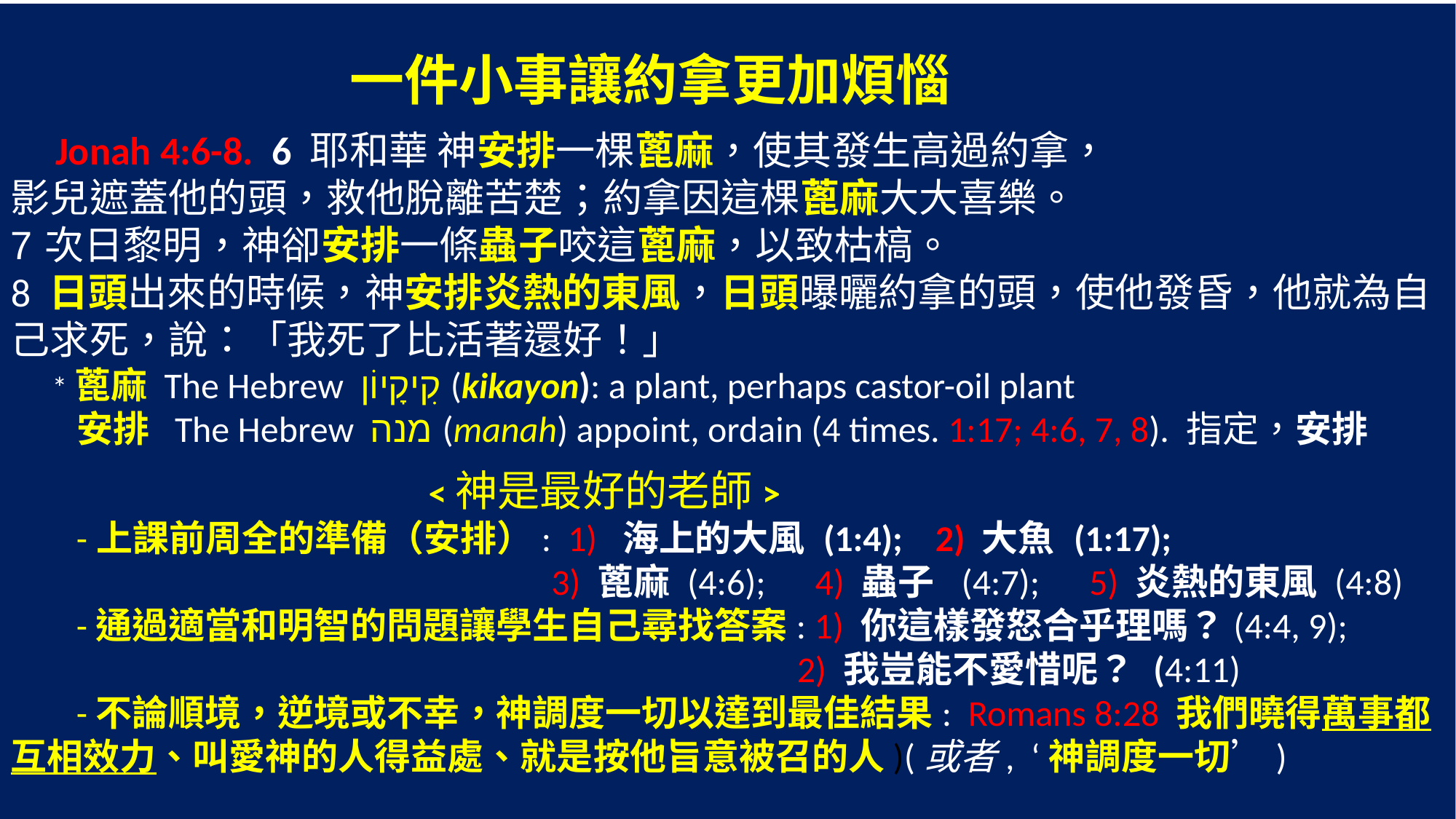

一件小事讓約拿更加煩惱

     Jonah 4:6-8.  6 耶和華 神安排一棵蓖麻，使其發生高過約拿，
影兒遮蓋他的頭，救他脫離苦楚；約拿因這棵蓖麻大大喜樂。
次日黎明，神卻安排一條蟲子咬這蓖麻，以致枯槁。
8 日頭出來的時候，神安排炎熱的東風，日頭曝曬約拿的頭，使他發昏，他就為自己求死，說：「我死了比活著還好！」
      *蓖麻 The Hebrew  קִיקָיוֹן (kikayon): a plant, perhaps castor-oil plant
       安排  The Hebrew  מנה (manah) appoint, ordain (4 times. 1:17; 4:6, 7, 8). 指定，安排

                                                   <神是最好的老師>
        -上課前周全的準備（安排）:  1)  海上的大風 (1:4);    2) 大魚 (1:17);
                                                                  3) 蓖麻 (4:6);      4) 蟲子  (4:7);      5) 炎熱的東風 (4:8)
        -通過適當和明智的問題讓學生自己尋找答案: 1) 你這樣發怒合乎理嗎？(4:4, 9);
                                                                                                2) 我豈能不愛惜呢？ (4:11)
        -不論順境，逆境或不幸，神調度一切以達到最佳結果:  Romans 8:28 我們曉得萬事都互相效力、叫愛神的人得益處、就是按他旨意被召的人)(或者,  ‘神調度一切’)